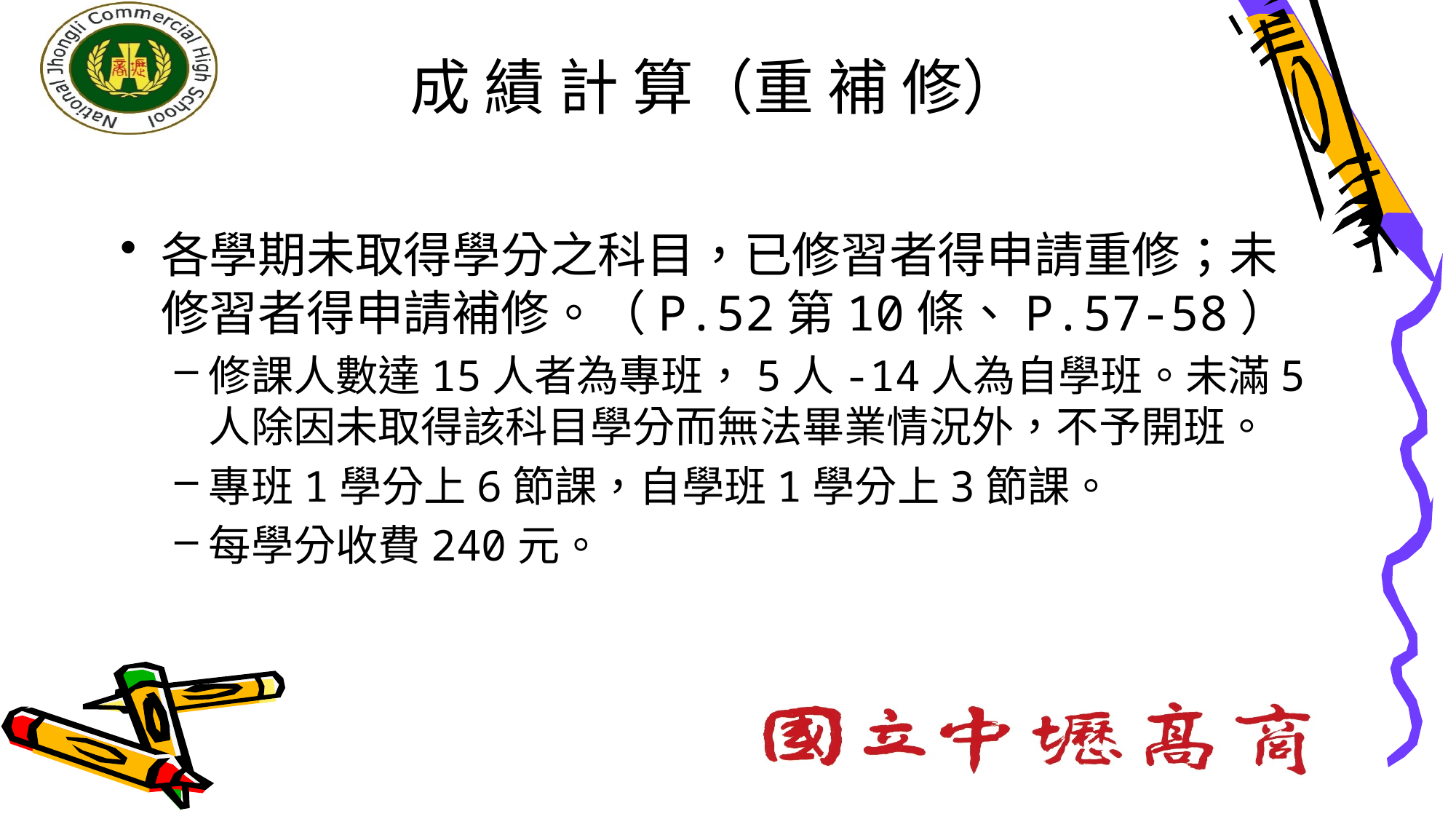

# 成 績 計 算（重 補 修）
各學期未取得學分之科目，已修習者得申請重修；未修習者得申請補修。（P.52第10條、P.57-58）
修課人數達15人者為專班，5人-14人為自學班。未滿5人除因未取得該科目學分而無法畢業情況外，不予開班。
專班1學分上6節課，自學班1學分上3節課。
每學分收費240元。